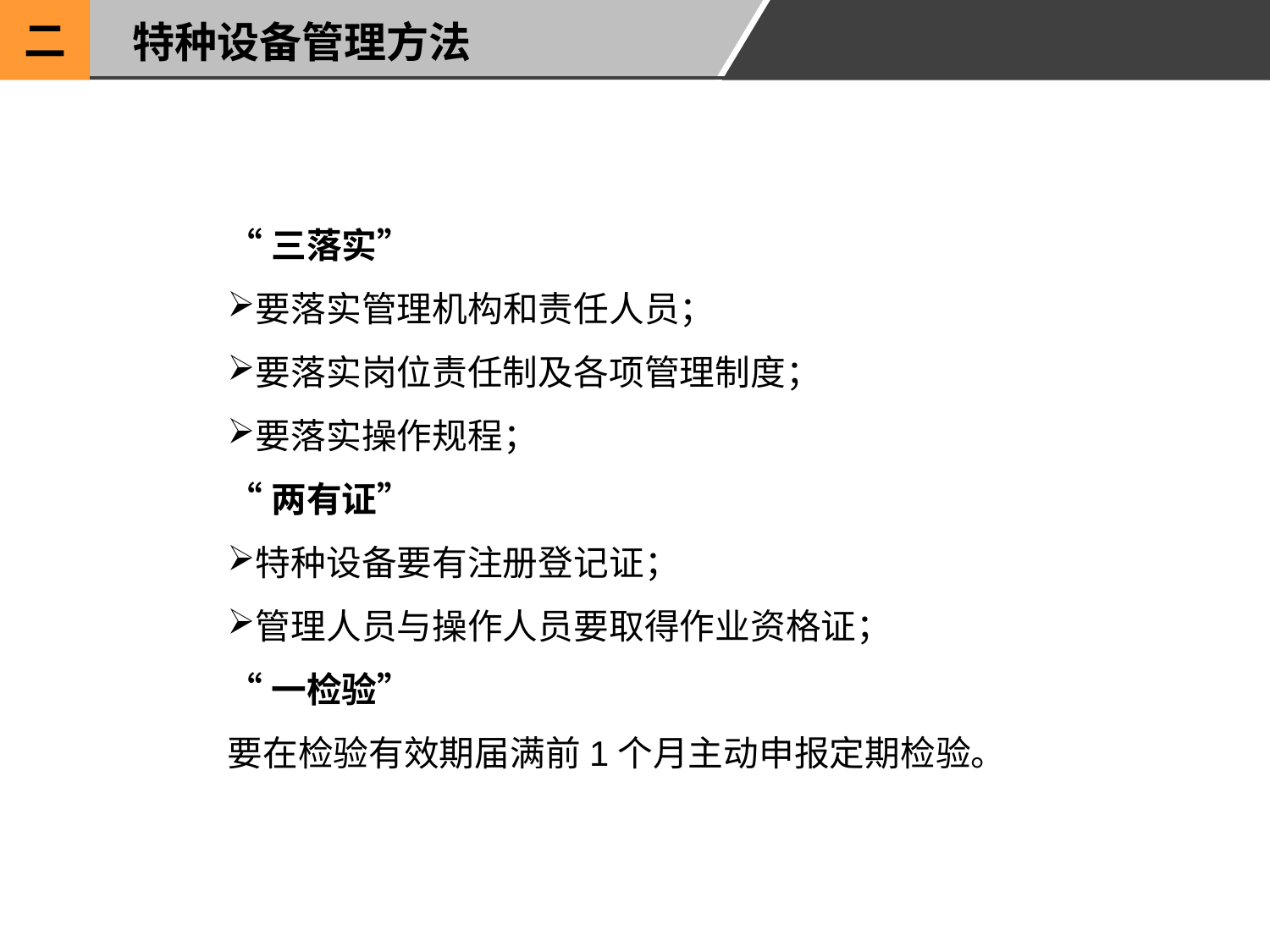

二
特种设备管理方法
“三落实”
要落实管理机构和责任人员；
要落实岗位责任制及各项管理制度；
要落实操作规程；
“两有证”
特种设备要有注册登记证；
管理人员与操作人员要取得作业资格证；
“一检验”
要在检验有效期届满前1个月主动申报定期检验。